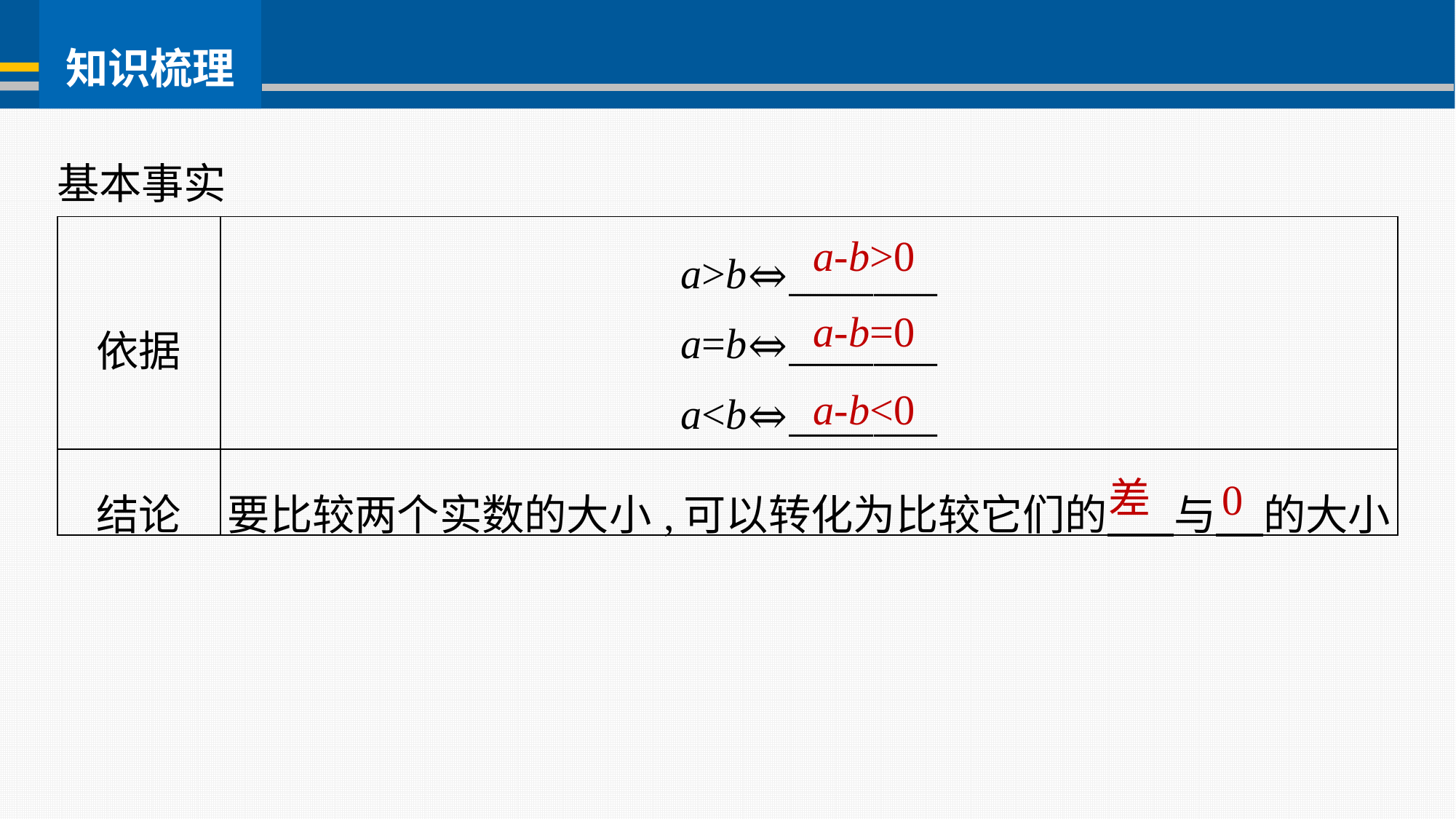

基本事实
| 依据 | a>b⇔\_\_\_\_\_\_\_ a=b⇔\_\_\_\_\_\_\_ a<b⇔\_\_\_\_\_\_\_ |
| --- | --- |
| 结论 | 要比较两个实数的大小,可以转化为比较它们的 与 的大小 |
a-b>0
a-b=0
a-b<0
差
0